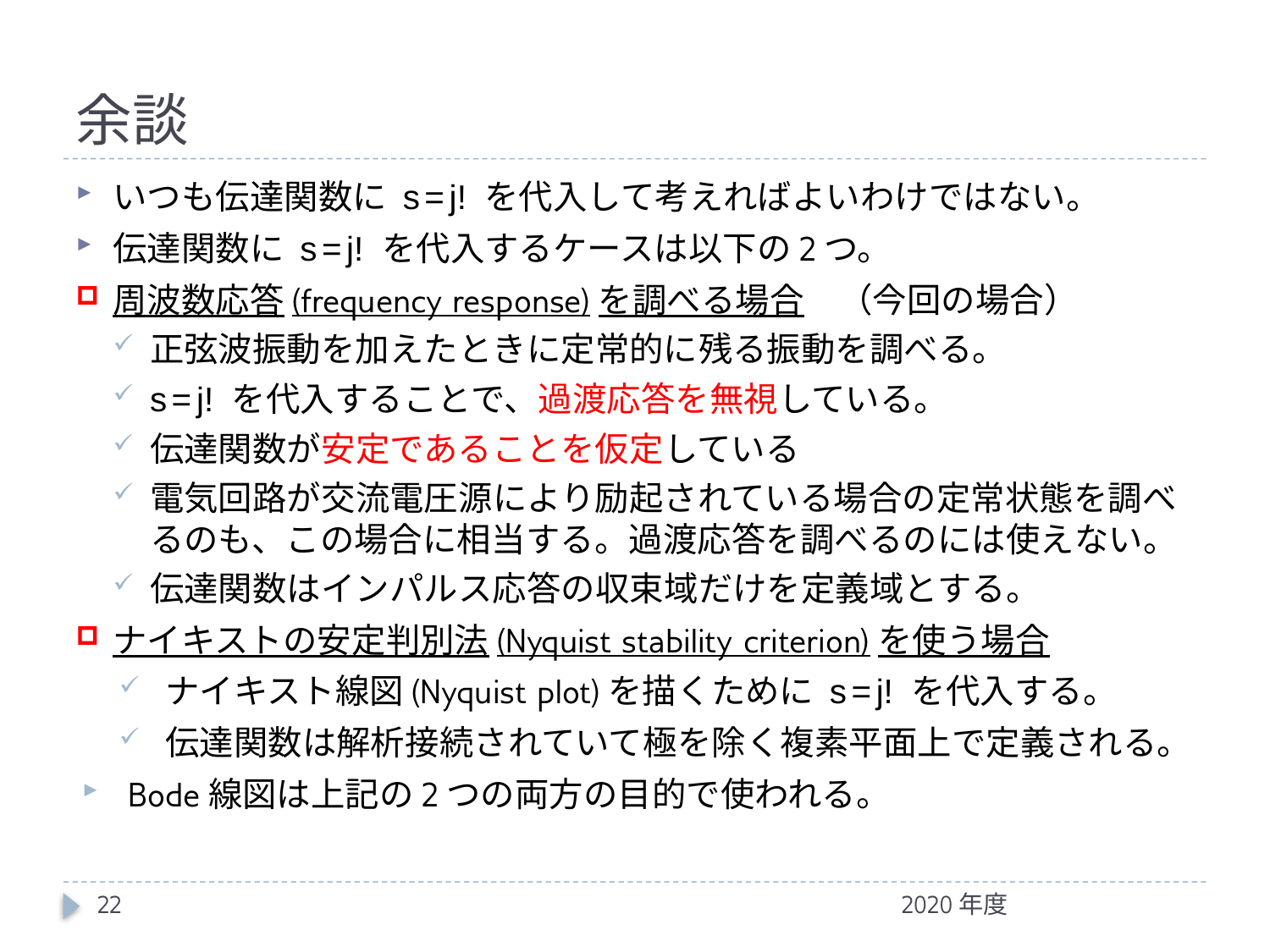

# 余談
いつも伝達関数に s = j! を代入して考えればよいわけではない。
伝達関数に s = j! を代入するケースは以下の2つ。
周波数応答(frequency response)を調べる場合　（今回の場合）
正弦波振動を加えたときに定常的に残る振動を調べる。
s = j! を代入することで、過渡応答を無視している。
伝達関数が安定であることを仮定している
電気回路が交流電圧源により励起されている場合の定常状態を調べるのも、この場合に相当する。過渡応答を調べるのには使えない。
伝達関数はインパルス応答の収束域だけを定義域とする。
ナイキストの安定判別法(Nyquist stability criterion)を使う場合
ナイキスト線図(Nyquist plot)を描くために s = j! を代入する。
伝達関数は解析接続されていて極を除く複素平面上で定義される。
Bode線図は上記の2つの両方の目的で使われる。
22
2020年度